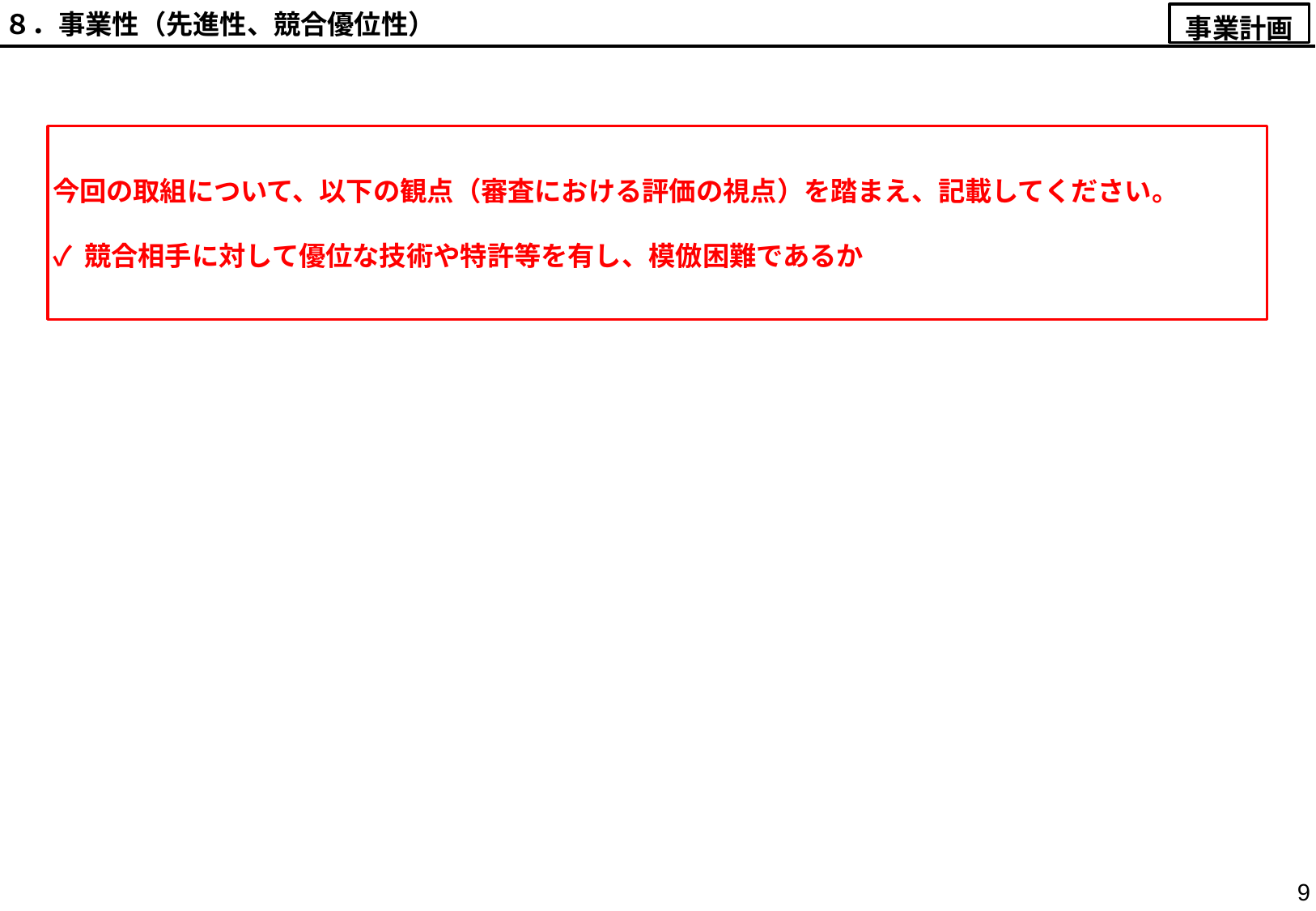

８．事業性（先進性、競合優位性）
事業計画
今回の取組について、以下の観点（審査における評価の視点）を踏まえ、記載してください。

✓ 競合相手に対して優位な技術や特許等を有し、模倣困難であるか
9